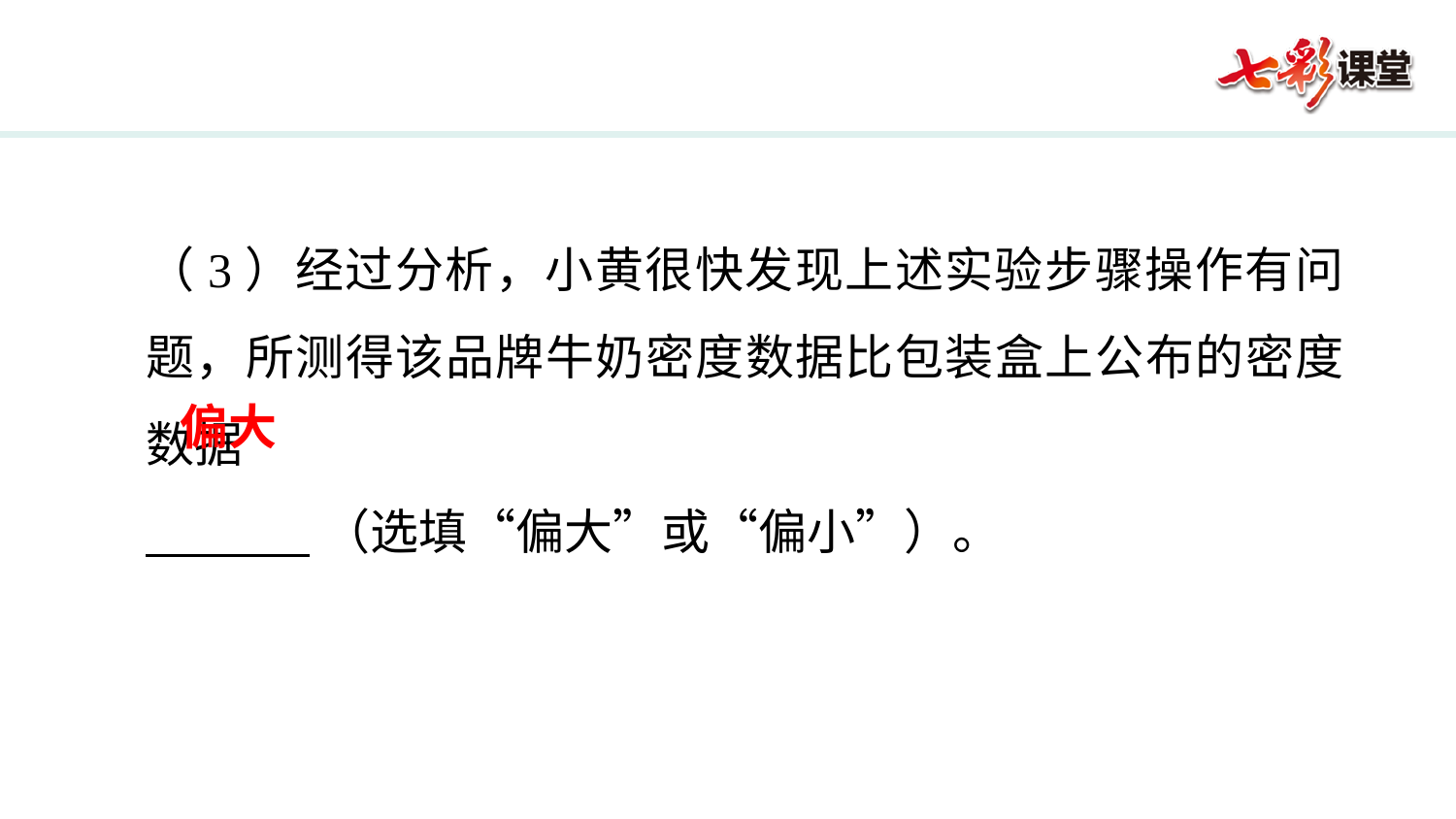

（3）经过分析，小黄很快发现上述实验步骤操作有问题，所测得该品牌牛奶密度数据比包装盒上公布的密度数据
               （选填“偏大”或“偏小”）。
偏大